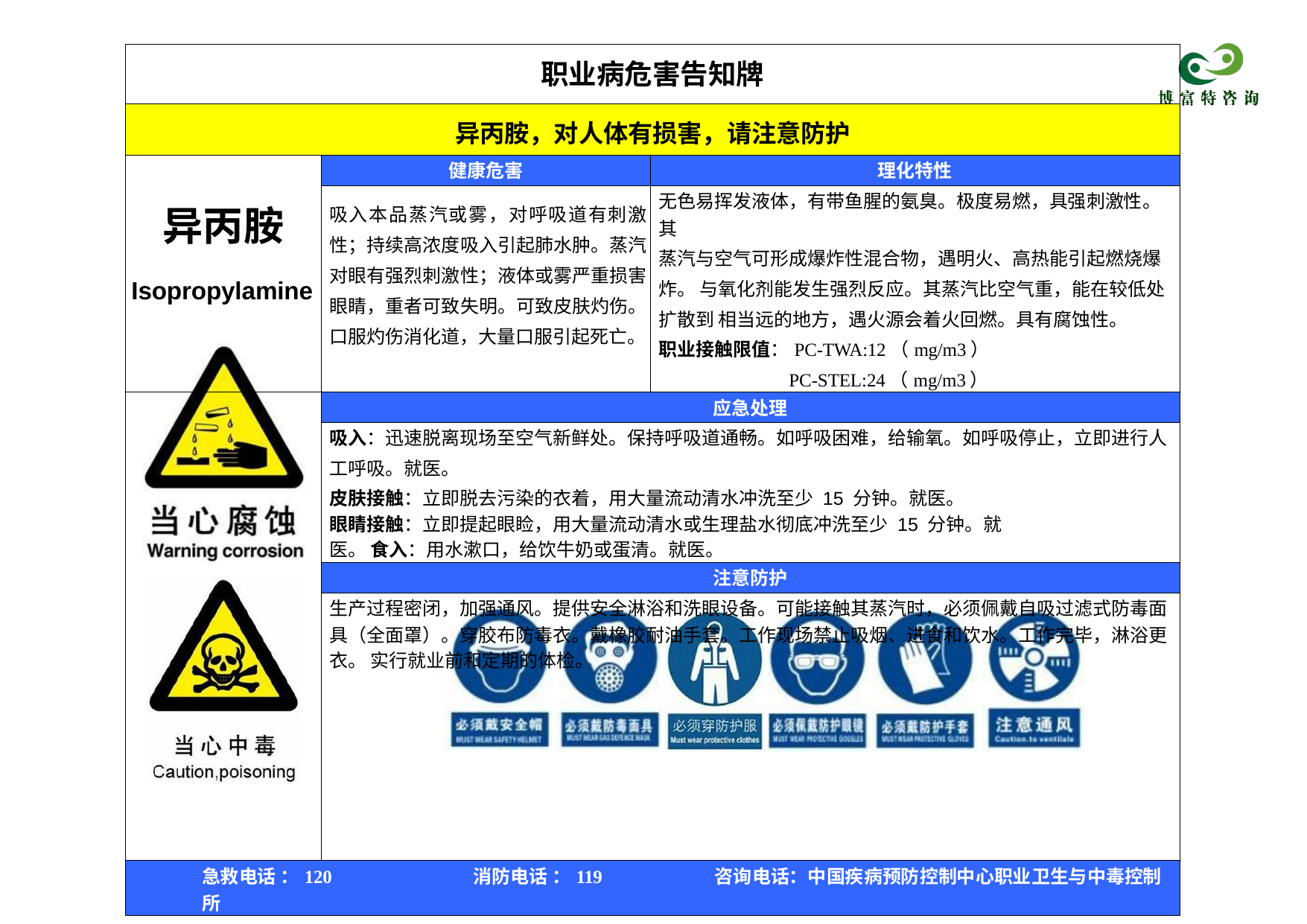

| 职业病危害告知牌 |  |  |
| --- | --- | --- |
| 异丙胺，对人体有损害，请注意防护 |  |  |
| 异丙胺 Isopropylamine | 健康危害 | 理化特性 |
|  | 吸入本品蒸汽或雾，对呼吸道有刺激 性；持续高浓度吸入引起肺水肿。蒸汽 对眼有强烈刺激性；液体或雾严重损害 眼睛，重者可致失明。可致皮肤灼伤。 口服灼伤消化道，大量口服引起死亡。 | 无色易挥发液体，有带鱼腥的氨臭。极度易燃，具强刺激性。其 蒸汽与空气可形成爆炸性混合物，遇明火、高热能引起燃烧爆炸。 与氧化剂能发生强烈反应。其蒸汽比空气重，能在较低处扩散到 相当远的地方，遇火源会着火回燃。具有腐蚀性。 职业接触限值：PC-TWA:12（mg/m3） PC-STEL:24（mg/m3） |
|  | 应急处理 |  |
|  | 吸入：迅速脱离现场至空气新鲜处。保持呼吸道通畅。如呼吸困难，给输氧。如呼吸停止，立即进行人 工呼吸。就医。 皮肤接触：立即脱去污染的衣着，用大量流动清水冲洗至少 15 分钟。就医。 眼睛接触：立即提起眼睑，用大量流动清水或生理盐水彻底冲洗至少 15 分钟。就医。 食入：用水漱口，给饮牛奶或蛋清。就医。 |  |
|  | 注意防护 |  |
|  | 生产过程密闭，加强通风。提供安全淋浴和洗眼设备。可能接触其蒸汽时，必须佩戴自吸过滤式防毒面 具（全面罩）。穿胶布防毒衣。戴橡胶耐油手套。工作现场禁止吸烟、进食和饮水。工作完毕，淋浴更衣。 实行就业前和定期的体检。 |  |
| 急救电话 ：120 消防电话 ：119 咨询电话：中国疾病预防控制中心职业卫生与中毒控制所 |  |  |